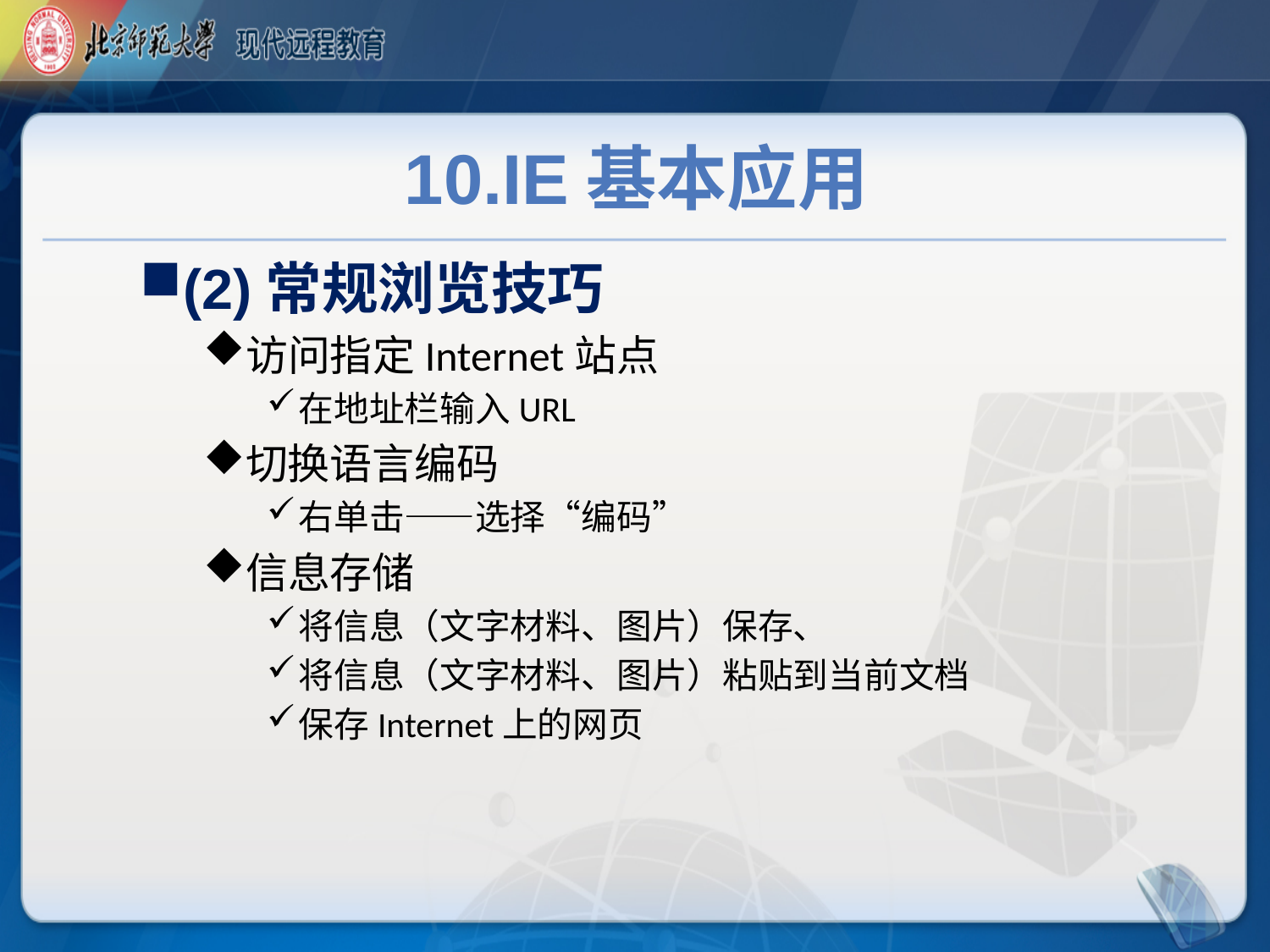

# 10.IE基本应用
(2)常规浏览技巧
访问指定Internet站点
在地址栏输入URL
切换语言编码
右单击——选择“编码”
信息存储
将信息（文字材料、图片）保存、
将信息（文字材料、图片）粘贴到当前文档
保存Internet上的网页